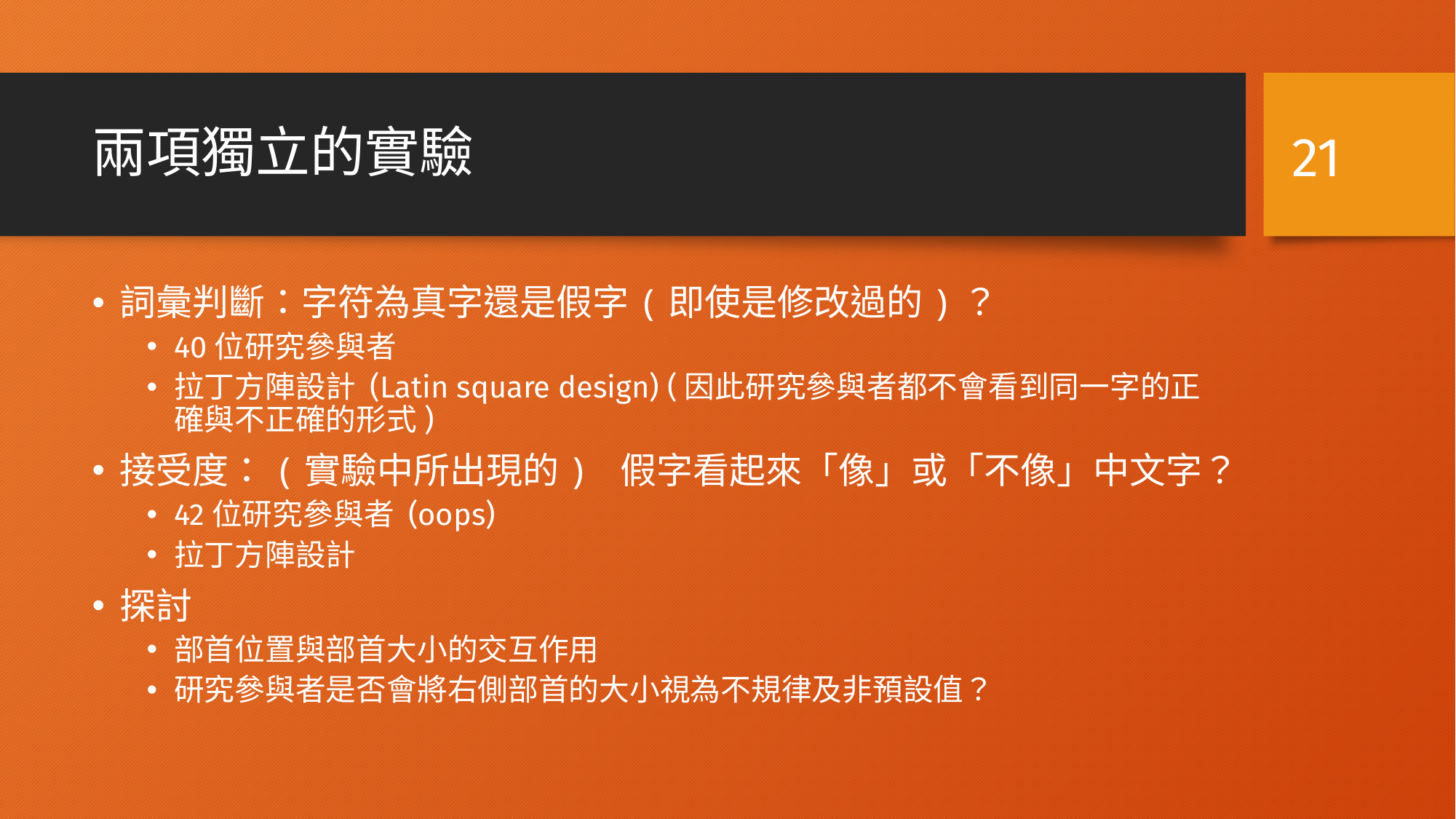

21
# 兩項獨立的實驗
詞彙判斷：字符為真字還是假字(即使是修改過的)？
40位研究參與者
拉丁方陣設計 (Latin square design) (因此研究參與者都不會看到同一字的正確與不正確的形式)
接受度：(實驗中所出現的) 假字看起來「像」或「不像」中文字？
42位研究參與者 (oops)
拉丁方陣設計
探討
部首位置與部首大小的交互作用
研究參與者是否會將右側部首的大小視為不規律及非預設值？